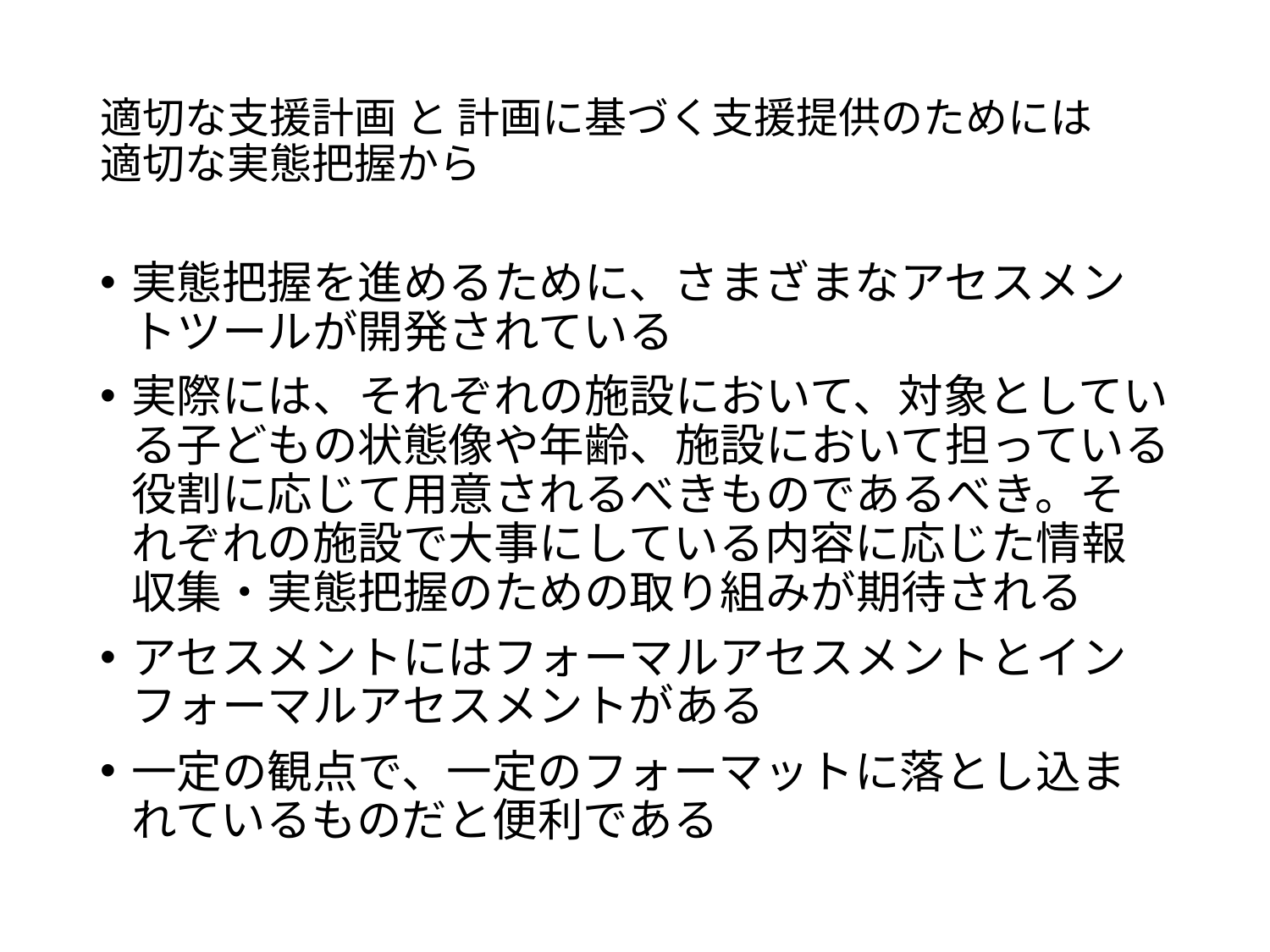

# 適切な支援計画 と 計画に基づく支援提供のためには 適切な実態把握から
実態把握を進めるために、さまざまなアセスメントツールが開発されている
実際には、それぞれの施設において、対象としている子どもの状態像や年齢、施設において担っている役割に応じて用意されるべきものであるべき。それぞれの施設で大事にしている内容に応じた情報収集・実態把握のための取り組みが期待される
アセスメントにはフォーマルアセスメントとインフォーマルアセスメントがある
一定の観点で、一定のフォーマットに落とし込まれているものだと便利である